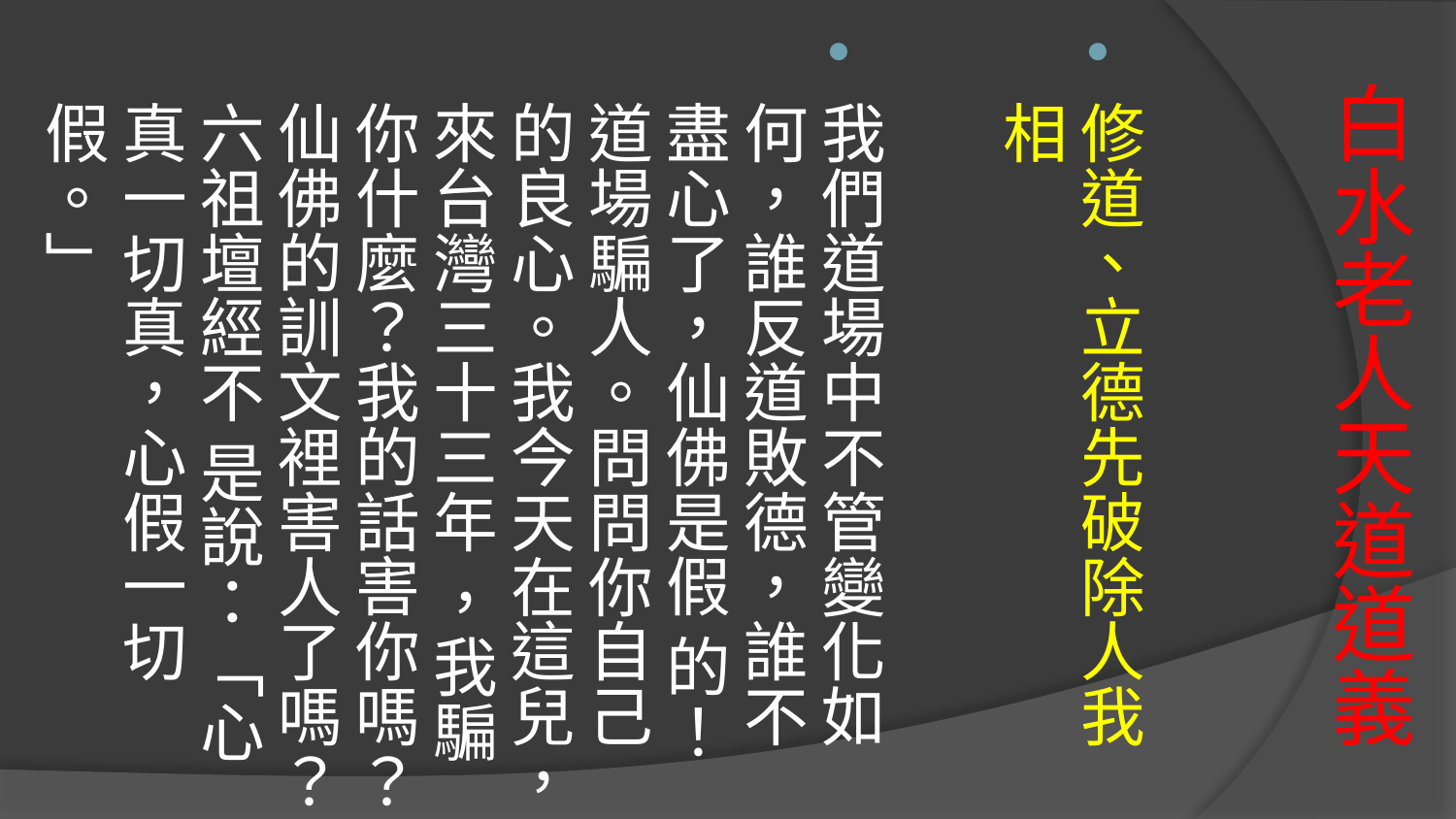

修道、立德先破除人我相

我們道場中不管變化如何，誰反道敗德，誰不盡心了，仙佛是假 的！道場騙人。問問你自己的良心。我今天在這兒，來台灣三十三年 ，我騙你什麼？我的話害你嗎？仙佛的訓文裡害人了嗎？六祖壇經不 是說：「心真一切真，心假一切假。」
# 白水老人天道道義